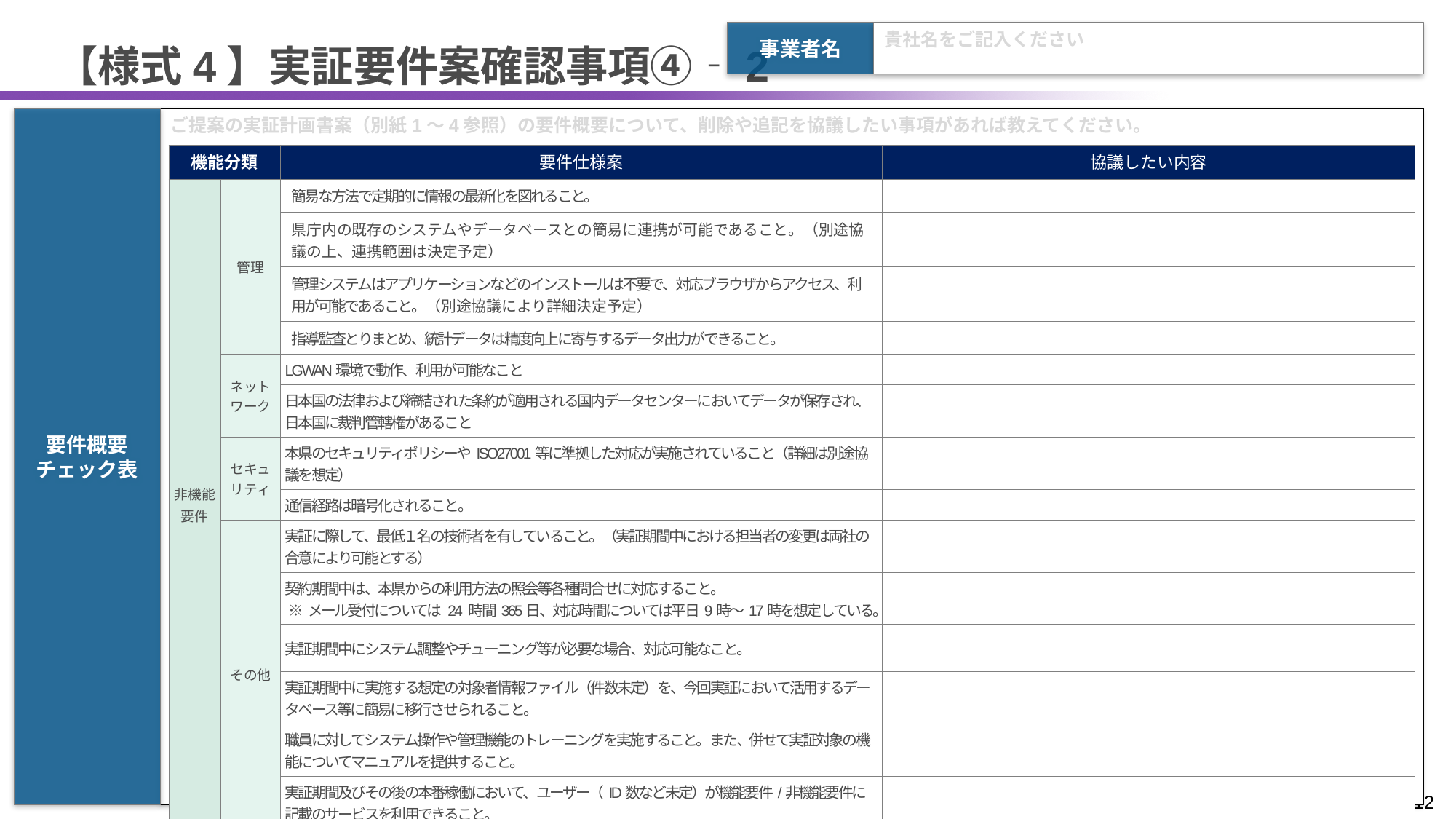

事業者名
貴社名をご記入ください
# 【様式4】実証要件案確認事項④‐2
要件概要
チェック表
ご提案の実証計画書案（別紙1～4参照）の要件概要について、削除や追記を協議したい事項があれば教えてください。
| 機能分類 |  | 要件仕様案 | 協議したい内容 |
| --- | --- | --- | --- |
| 非機能 要件 | 管理 | 簡易な方法で定期的に情報の最新化を図れること。 |  |
|  |  | 県庁内の既存のシステムやデータベースとの簡易に連携が可能であること。（別途協議の上、連携範囲は決定予定） |  |
|  |  | 管理システムはアプリケーションなどのインストールは不要で、対応ブラウザからアクセス、利用が可能であること。（別途協議により詳細決定予定） |  |
|  |  | 指導監査とりまとめ、統計データは精度向上に寄与するデータ出力ができること。 |  |
|  | ネット ワーク | LGWAN環境で動作、利用が可能なこと |  |
|  |  | 日本国の法律および締結された条約が適用される国内データセンターにおいてデータが保存され、日本国に裁判管轄権があること |  |
|  | セキュリティ | 本県のセキュリティポリシーやISO27001等に準拠した対応が実施されていること（詳細は別途協議を想定） |  |
|  |  | 通信経路は暗号化されること。 |  |
|  | その他 | 実証に際して、最低１名の技術者を有していること。（実証期間中における担当者の変更は両社の合意により可能とする） |  |
|  |  | 契約期間中は、本県からの利用方法の照会等各種問合せに対応すること。 ※メール受付については 24 時間365日、対応時間については平日9時～17時を想定している。 |  |
|  |  | 実証期間中にシステム調整やチューニング等が必要な場合、対応可能なこと。 |  |
|  |  | 実証期間中に実施する想定の対象者情報ファイル（件数未定）を、今回実証において活用するデータベース等に簡易に移行させられること。 |  |
|  |  | 職員に対してシステム操作や管理機能のトレーニングを実施すること。また、併せて実証対象の機能についてマニュアルを提供すること。 |  |
|  |  | 実証期間及びその後の本番稼働において、ユーザー（ID数など未定）が機能要件/非機能要件に記載のサービスを利用できること。 |  |